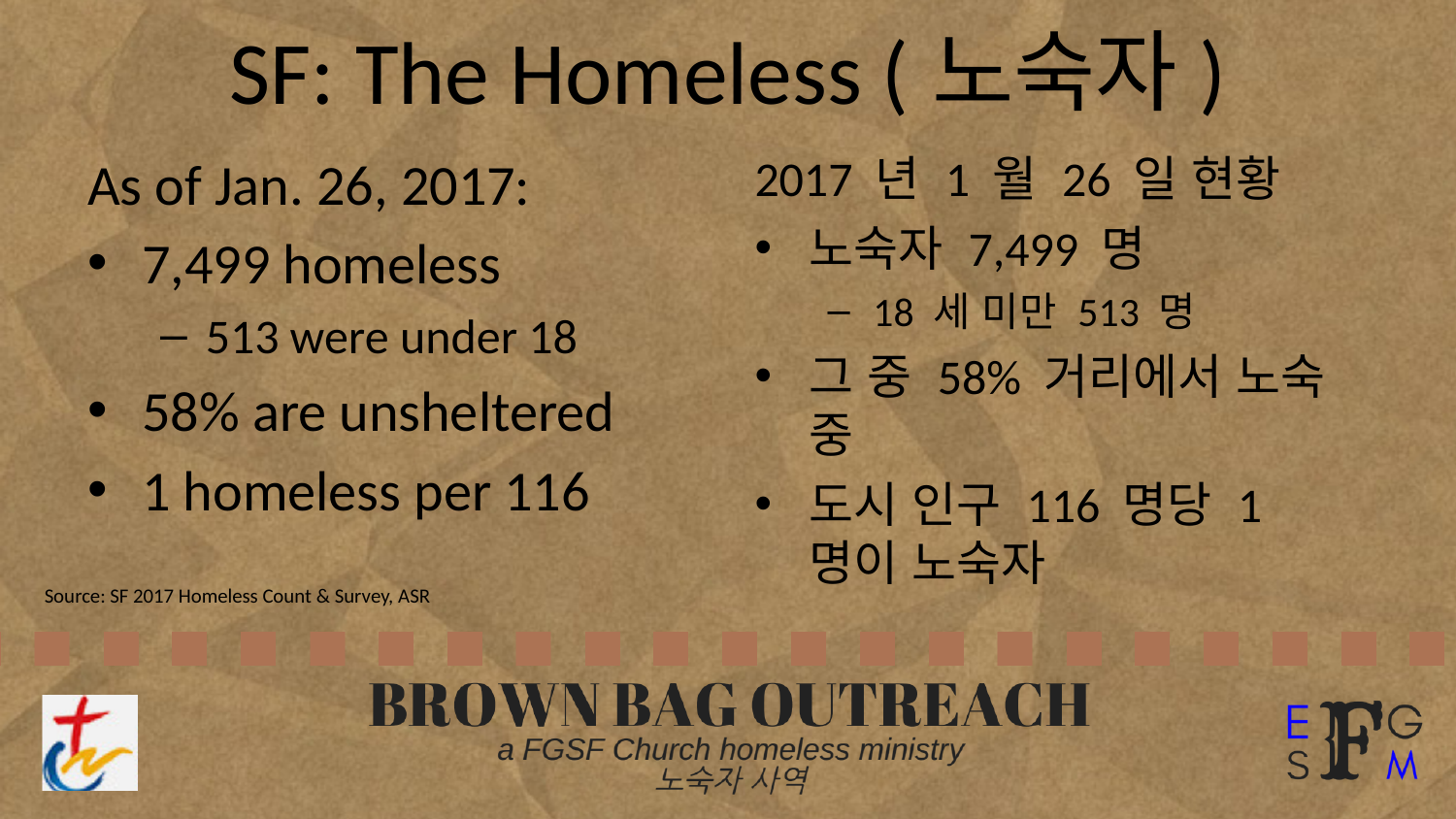

# SF: The Homeless (노숙자)
As of Jan. 26, 2017:
7,499 homeless
513 were under 18
58% are unsheltered
1 homeless per 116
2017 년 1 월 26 일 현황
노숙자 7,499 명
18 세 미만 513 명
그 중 58% 거리에서 노숙 중
도시 인구 116 명당 1 명이 노숙자
Source: SF 2017 Homeless Count & Survey, ASR